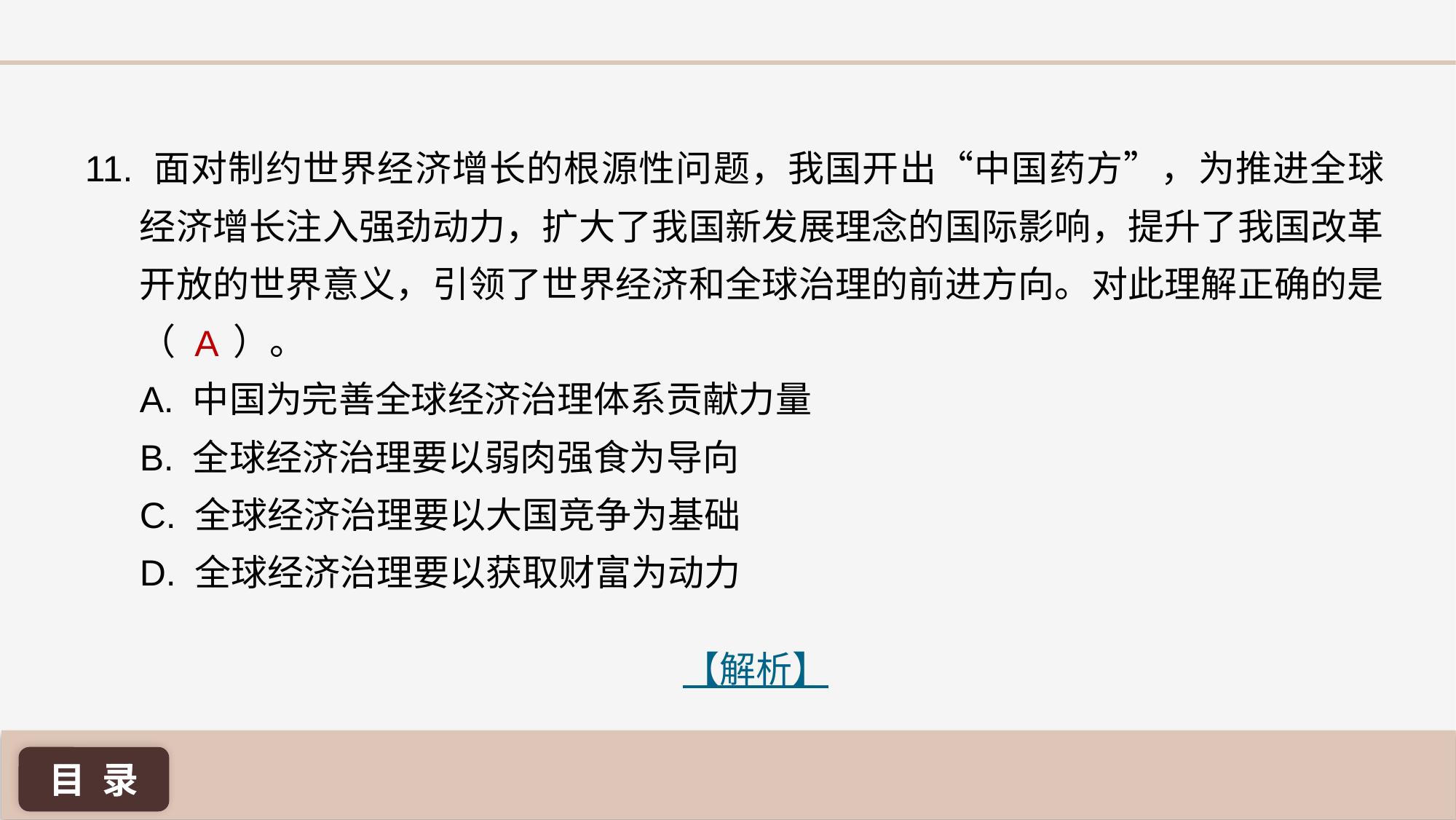

11. 面对制约世界经济增长的根源性问题，我国开出“中国药方”，为推进全球经济增长注入强劲动力，扩大了我国新发展理念的国际影响，提升了我国改革开放的世界意义，引领了世界经济和全球治理的前进方向。对此理解正确的是（       ）。
A. 中国为完善全球经济治理体系贡献力量
B. 全球经济治理要以弱肉强食为导向
C. 全球经济治理要以大国竞争为基础
D. 全球经济治理要以获取财富为动力
A
【解析】